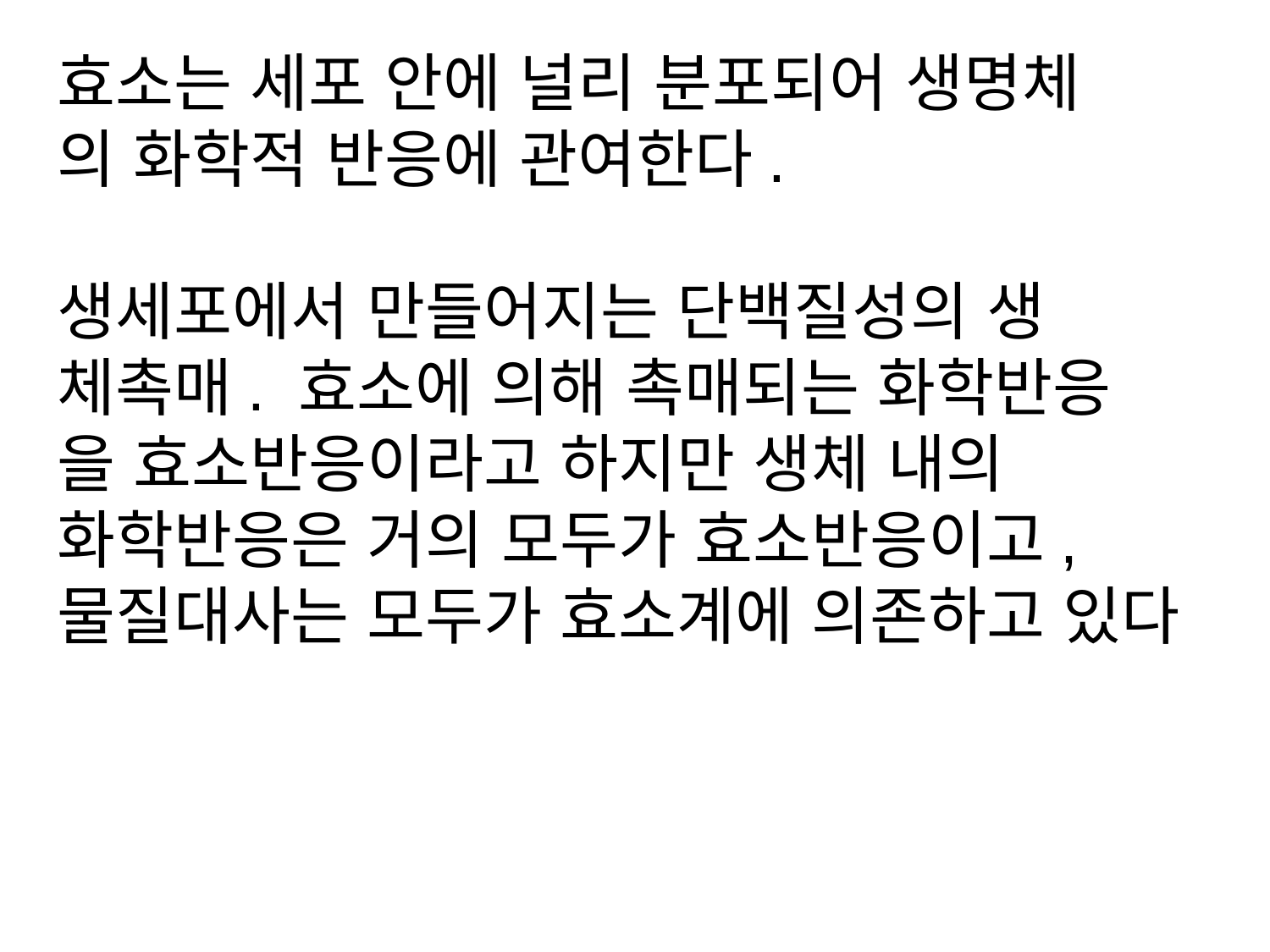

효소는 세포 안에 널리 분포되어 생명체
의 화학적 반응에 관여한다.

생세포에서 만들어지는 단백질성의 생
체촉매. 효소에 의해 촉매되는 화학반응
을 효소반응이라고 하지만 생체 내의 화학반응은 거의 모두가 효소반응이고, 물질대사는 모두가 효소계에 의존하고 있다